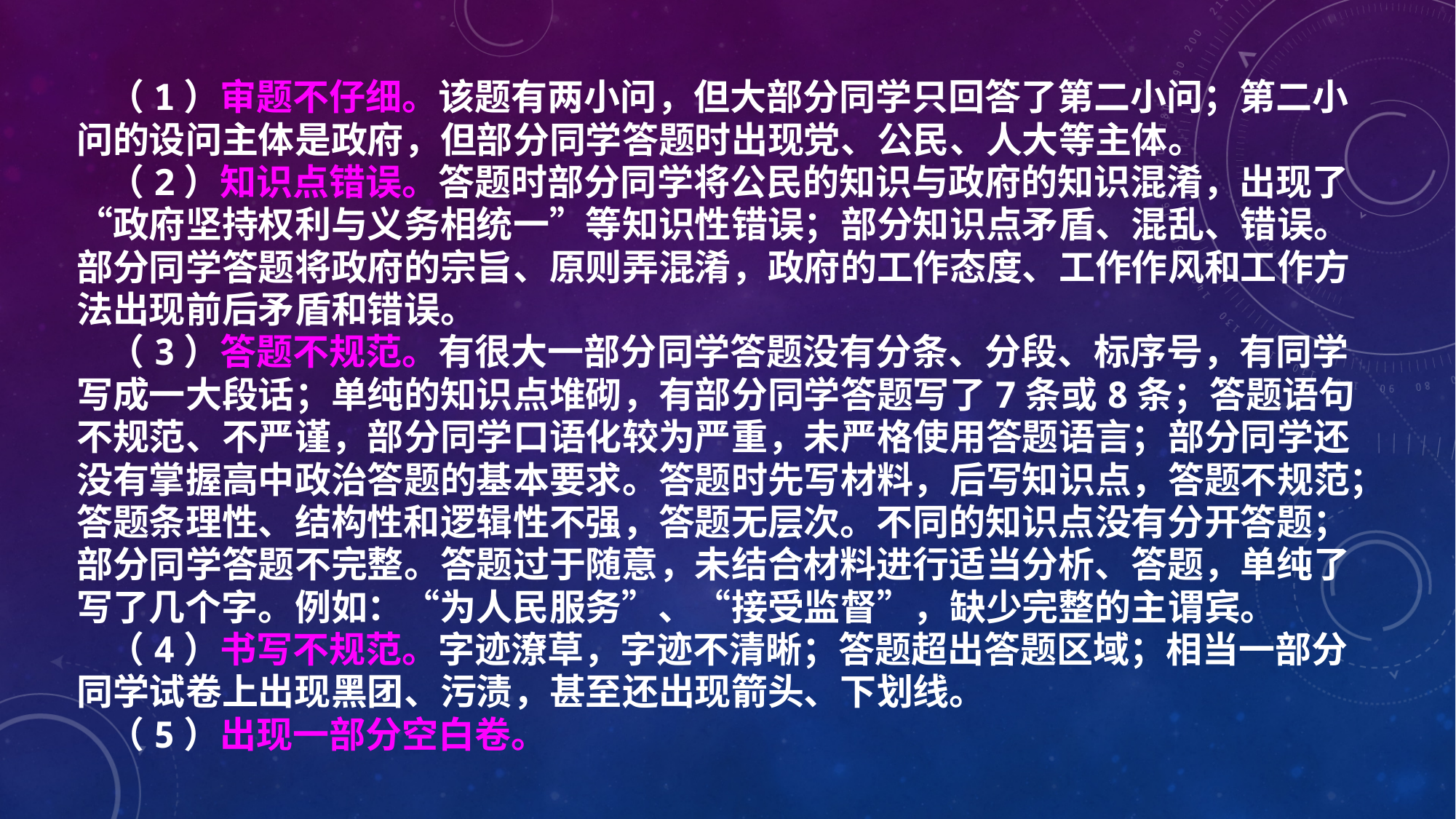

（1）审题不仔细。该题有两小问，但大部分同学只回答了第二小问；第二小问的设问主体是政府，但部分同学答题时出现党、公民、人大等主体。
（2）知识点错误。答题时部分同学将公民的知识与政府的知识混淆，出现了“政府坚持权利与义务相统一”等知识性错误；部分知识点矛盾、混乱、错误。部分同学答题将政府的宗旨、原则弄混淆，政府的工作态度、工作作风和工作方法出现前后矛盾和错误。
（3）答题不规范。有很大一部分同学答题没有分条、分段、标序号，有同学写成一大段话；单纯的知识点堆砌，有部分同学答题写了7条或8条；答题语句不规范、不严谨，部分同学口语化较为严重，未严格使用答题语言；部分同学还没有掌握高中政治答题的基本要求。答题时先写材料，后写知识点，答题不规范；答题条理性、结构性和逻辑性不强，答题无层次。不同的知识点没有分开答题；部分同学答题不完整。答题过于随意，未结合材料进行适当分析、答题，单纯了写了几个字。例如：“为人民服务”、“接受监督”，缺少完整的主谓宾。
（4）书写不规范。字迹潦草，字迹不清晰；答题超出答题区域；相当一部分同学试卷上出现黑团、污渍，甚至还出现箭头、下划线。
（5）出现一部分空白卷。